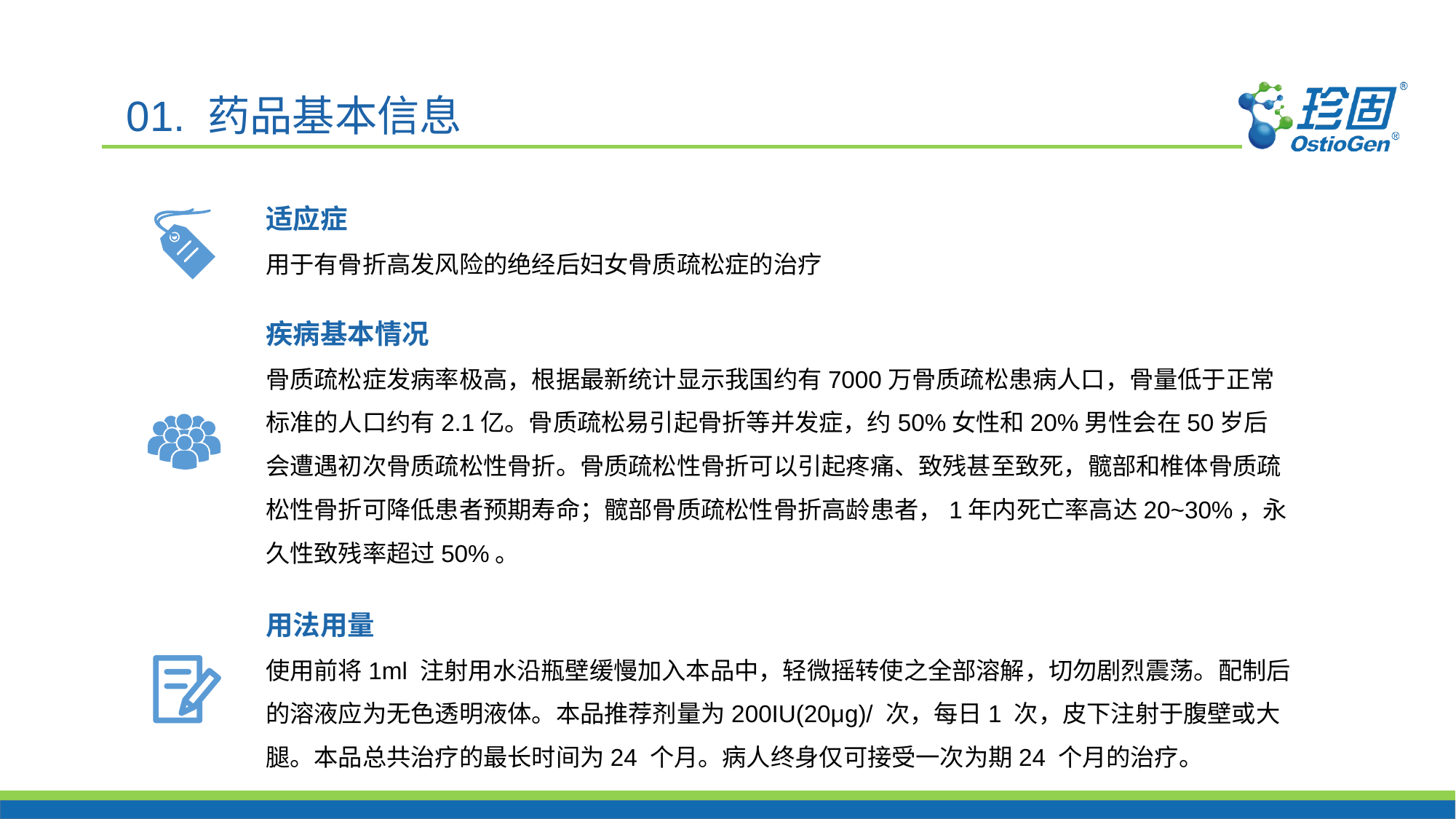

01. 药品基本信息
适应症
用于有骨折高发风险的绝经后妇女骨质疏松症的治疗

疾病基本情况
骨质疏松症发病率极高，根据最新统计显示我国约有7000万骨质疏松患病人口，骨量低于正常标准的人口约有2.1亿。骨质疏松易引起骨折等并发症，约50%女性和20%男性会在50岁后会遭遇初次骨质疏松性骨折。骨质疏松性骨折可以引起疼痛、致残甚至致死，髋部和椎体骨质疏松性骨折可降低患者预期寿命；髋部骨质疏松性骨折高龄患者，1年内死亡率高达20~30%，永久性致残率超过50%。

用法用量
使用前将1ml 注射用水沿瓶壁缓慢加入本品中，轻微摇转使之全部溶解，切勿剧烈震荡。配制后的溶液应为无色透明液体。本品推荐剂量为200IU(20μg)/ 次，每日1 次，皮下注射于腹壁或大腿。本品总共治疗的最长时间为24 个月。病人终身仅可接受一次为期24 个月的治疗。